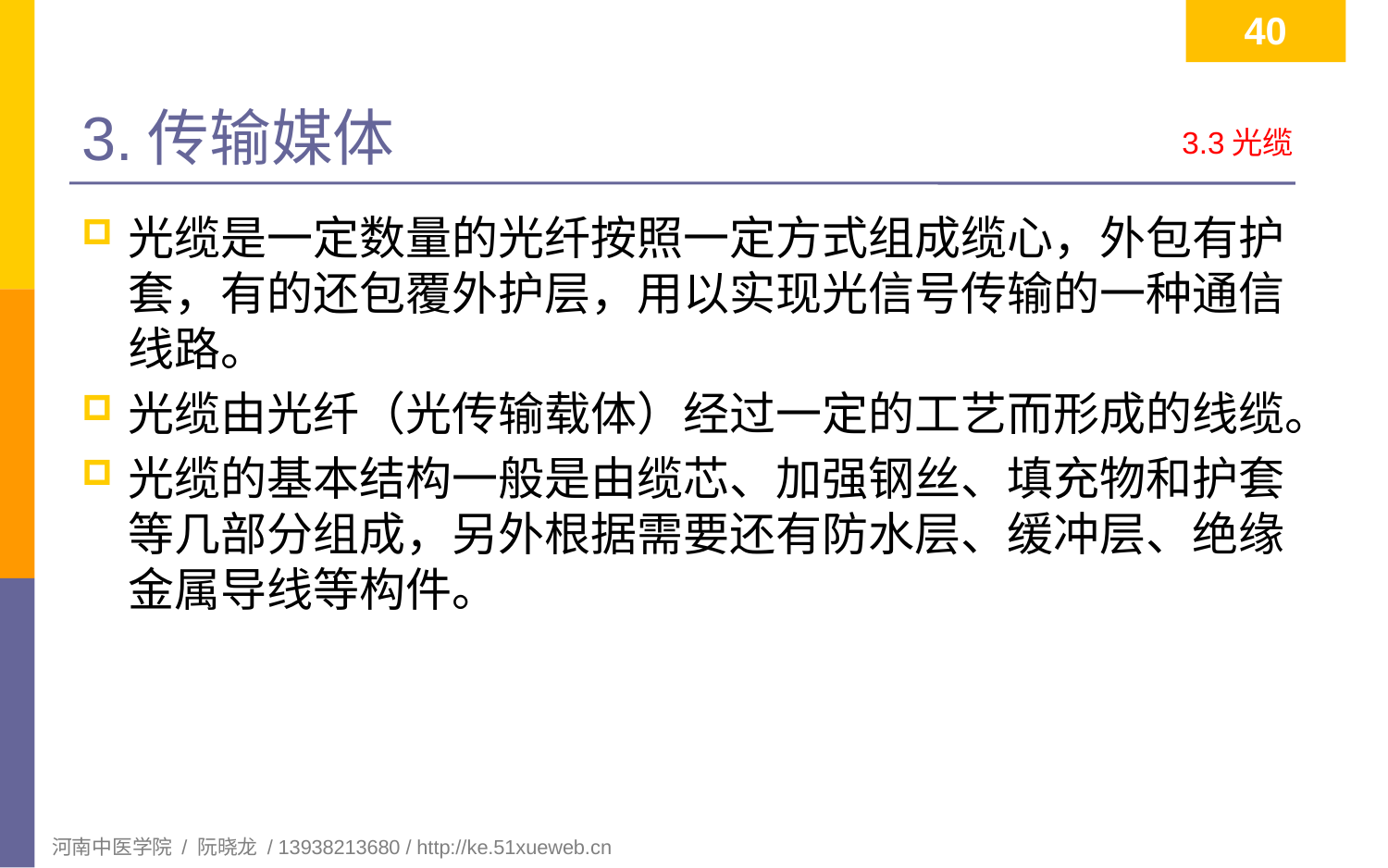

40
# 3.传输媒体
3.3光缆
光缆是一定数量的光纤按照一定方式组成缆心，外包有护套，有的还包覆外护层，用以实现光信号传输的一种通信线路。
光缆由光纤（光传输载体）经过一定的工艺而形成的线缆。
光缆的基本结构一般是由缆芯、加强钢丝、填充物和护套等几部分组成，另外根据需要还有防水层、缓冲层、绝缘金属导线等构件。